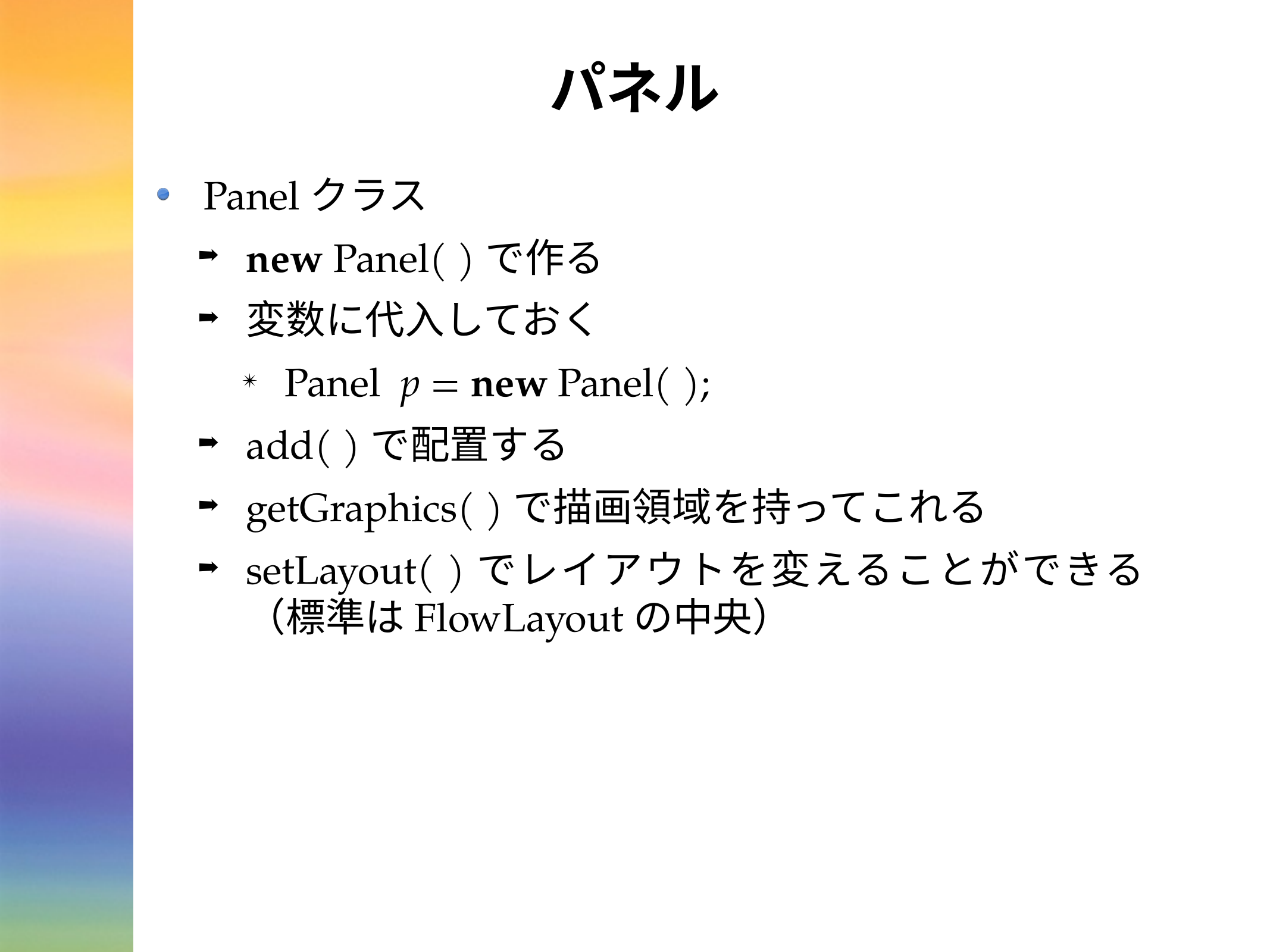

# パネル
Panelクラス
new Panel( )で作る
変数に代入しておく
Panel  p = new Panel( );
add( )で配置する
getGraphics( )で描画領域を持ってこれる
setLayout( )でレイアウトを変えることができる（標準はFlowLayoutの中央）